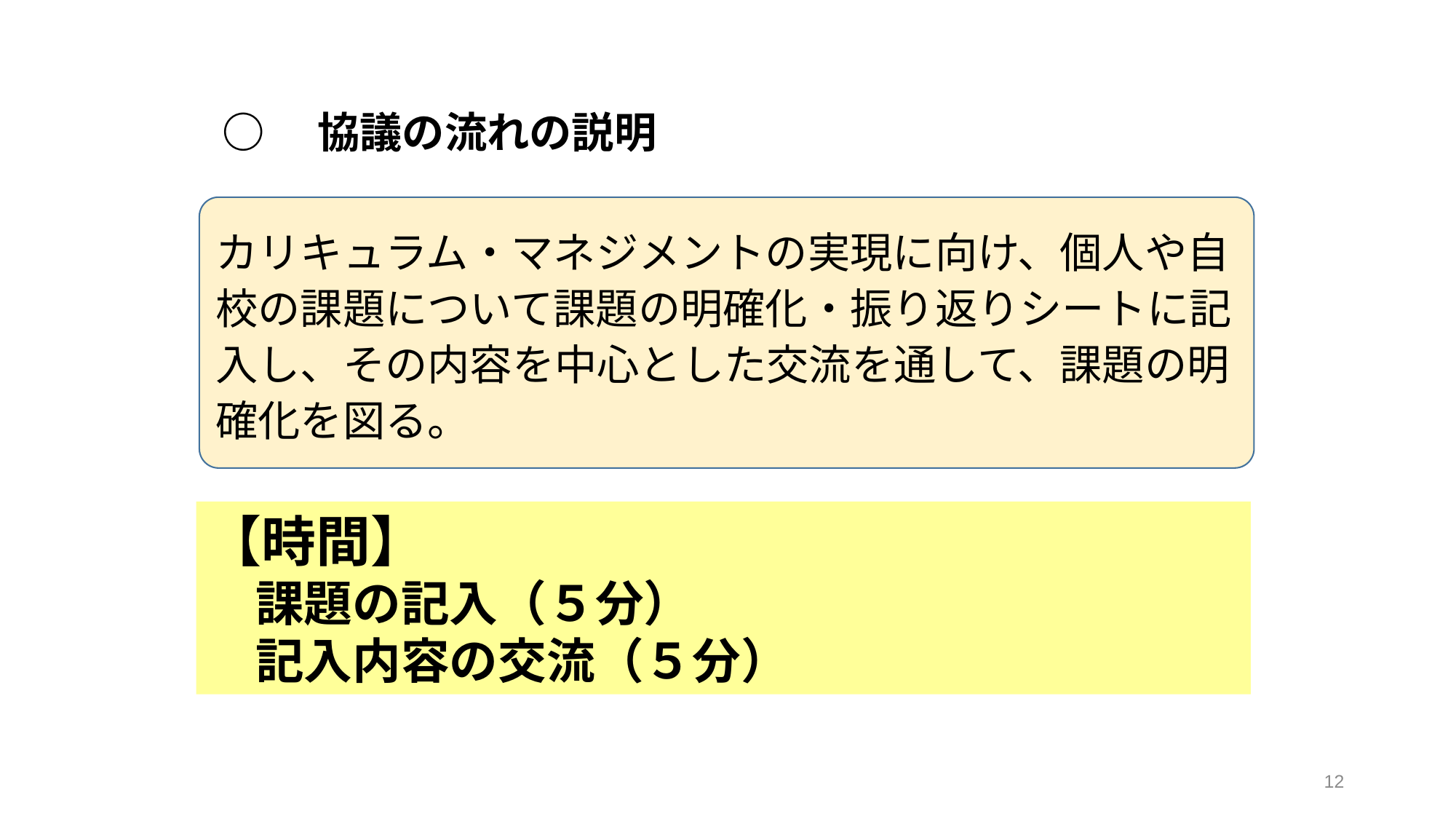

○　協議の流れの説明
カリキュラム・マネジメントの実現に向け、個人や自校の課題について課題の明確化・振り返りシートに記入し、その内容を中心とした交流を通して、課題の明確化を図る。
【時間】
　課題の記入（５分）
　記入内容の交流（５分）
12